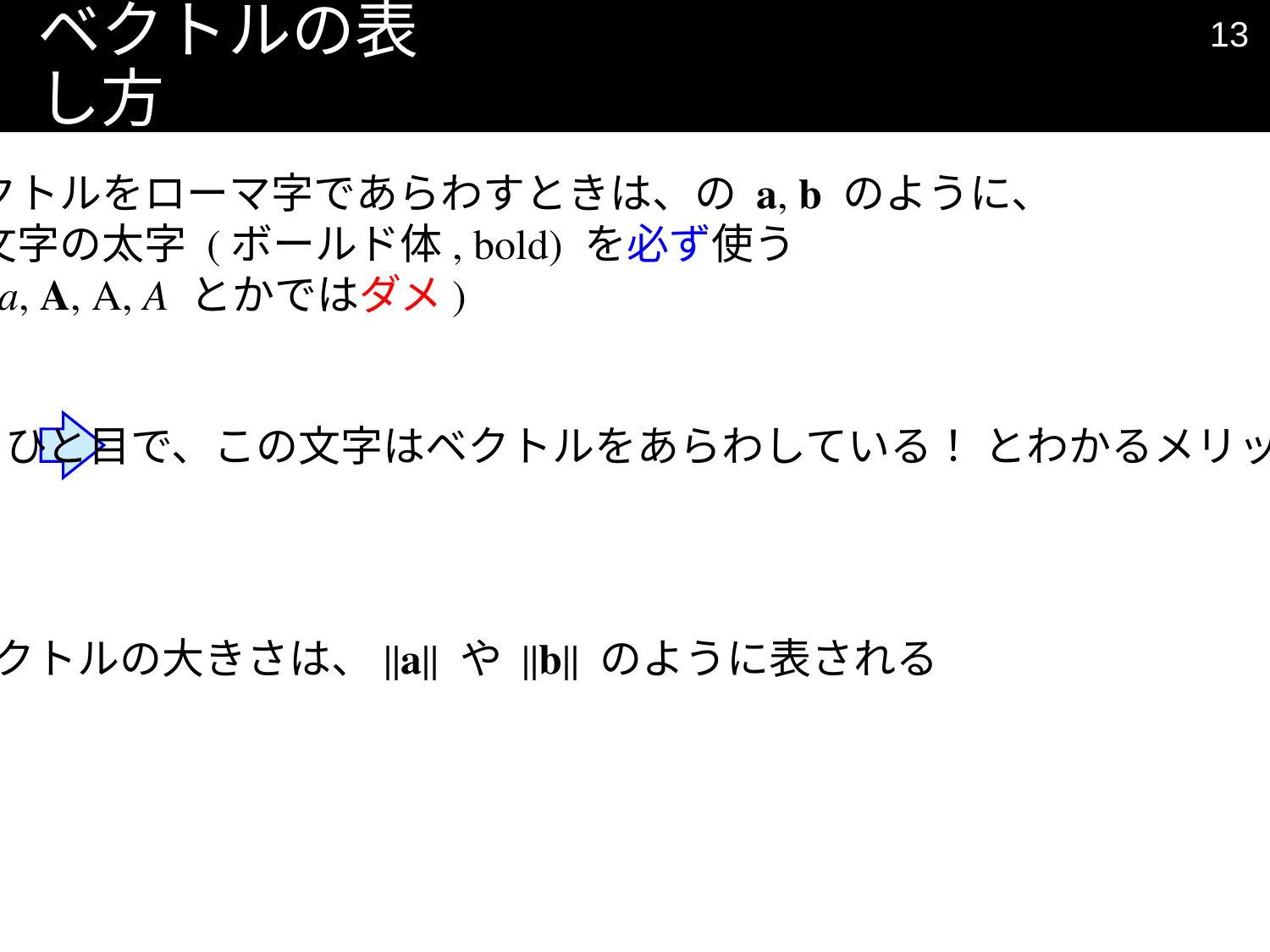

13
# ベクトルの表し方
ベクトルをローマ字であらわすときは、の a, b のように、
小文字の太字 (ボールド体, bold) を必ず使う
( a, a, A, A, A とかではダメ)

ひと目で、この文字はベクトルをあらわしている！ とわかるメリット
ベクトルの大きさは、||a|| や ||b|| のように表される